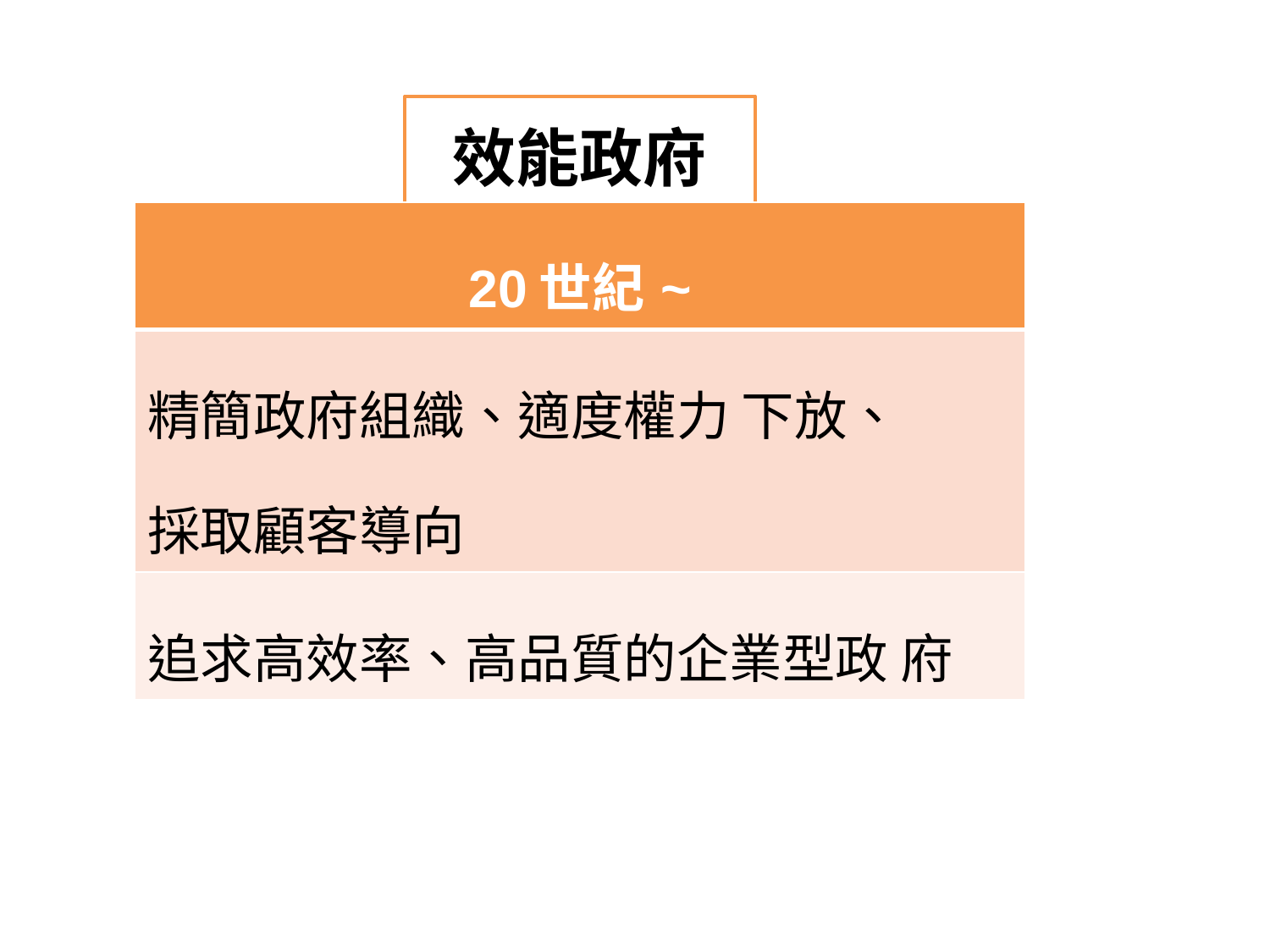

效能政府
| 20世紀~ |
| --- |
| 精簡政府組織、適度權力 下放、 採取顧客導向 |
| 追求高效率、高品質的企業型政 府 |